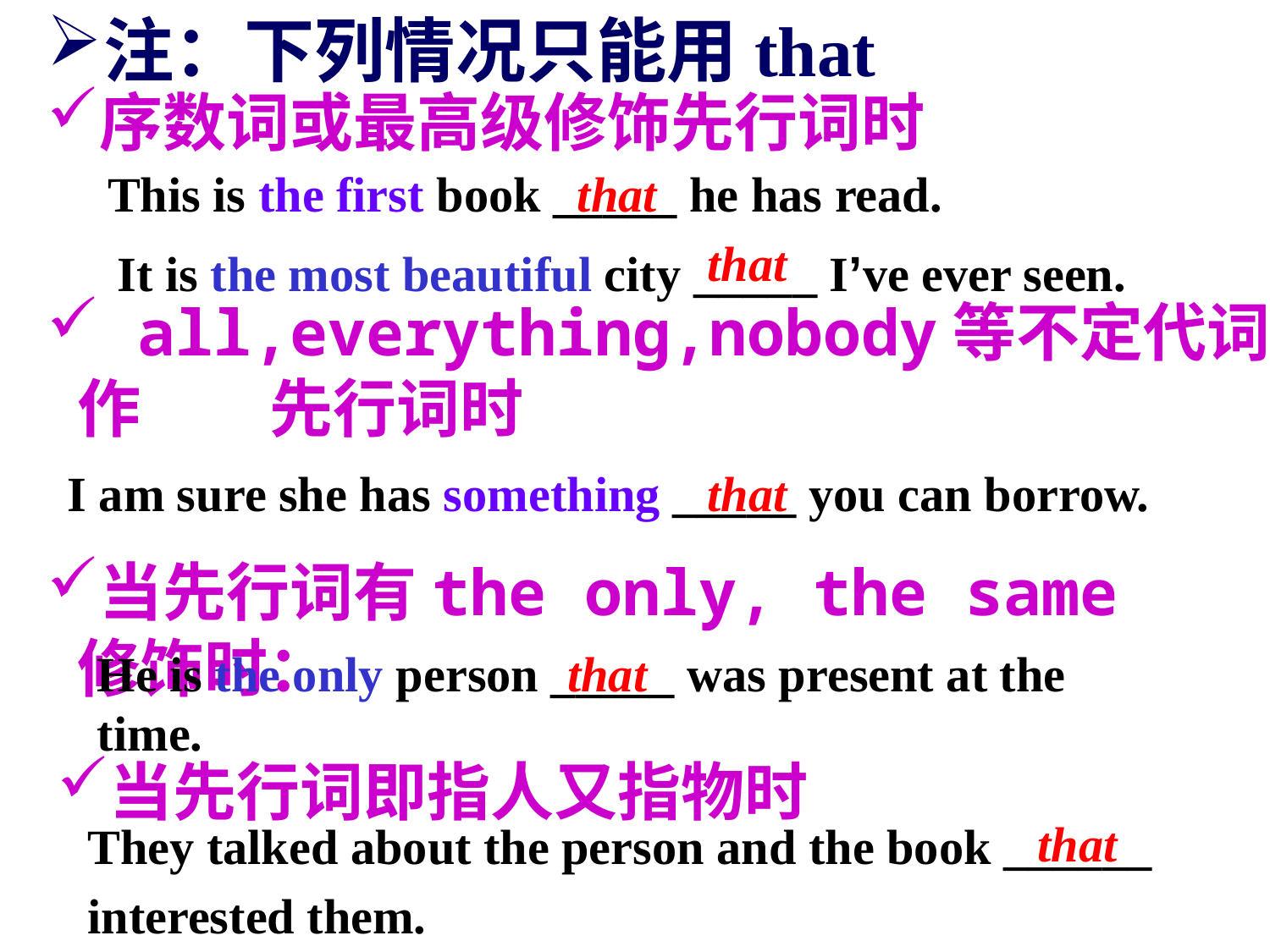

注：下列情况只能用that
序数词或最高级修饰先行词时
This is the first book _____ he has read.
that
that
It is the most beautiful city _____ I’ve ever seen.
 all,everything,nobody等不定代词作         先行词时
I am sure she has something _____ you can borrow.
that
当先行词有the only, the same修饰时：
He is the only person _____ was present at the time.
that
当先行词即指人又指物时
that
They talked about the person and the book ______
interested them.